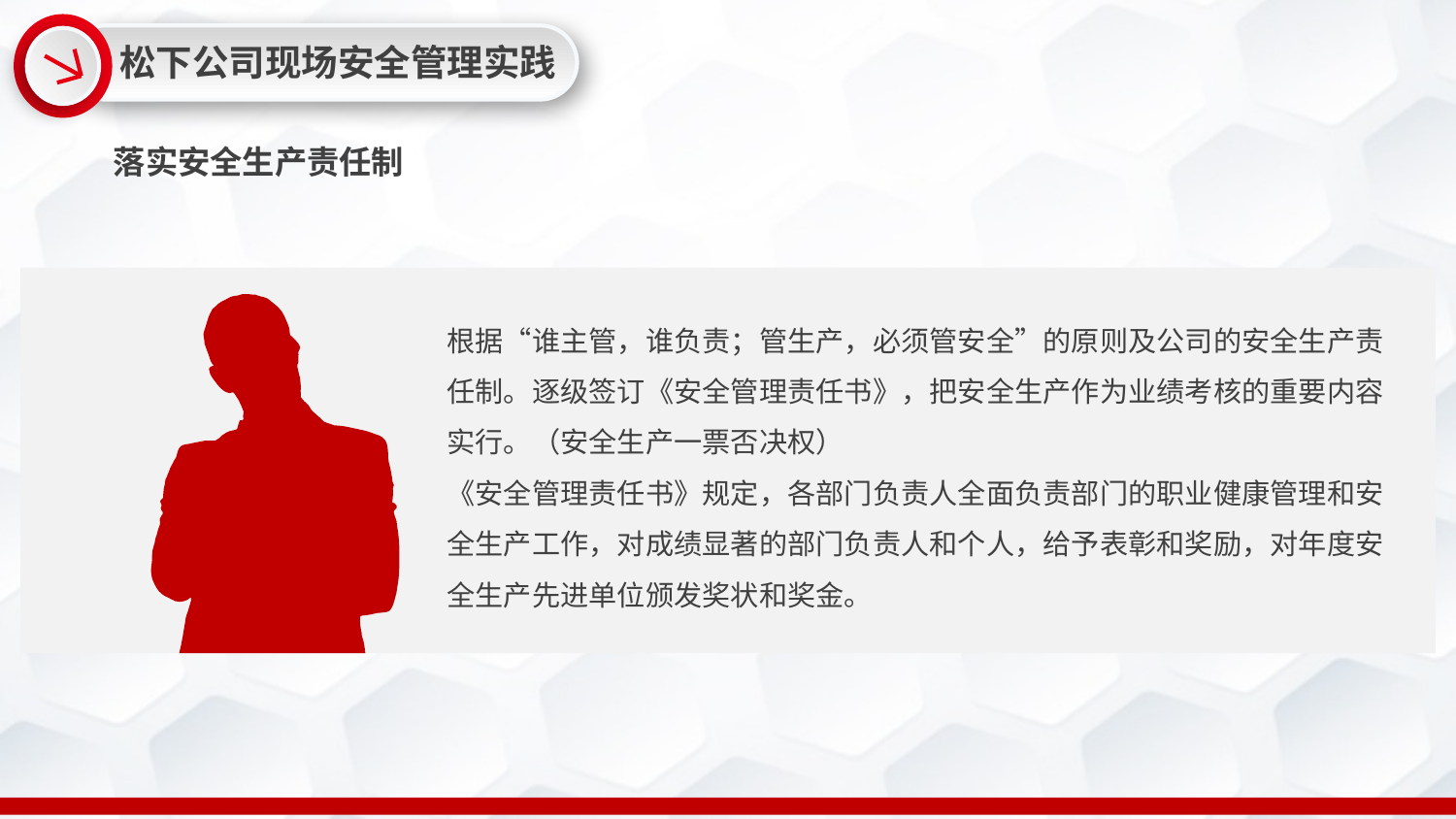

松下公司现场安全管理实践
落实安全生产责任制

根据“谁主管，谁负责；管生产，必须管安全”的原则及公司的安全生产责任制。逐级签订《安全管理责任书》，把安全生产作为业绩考核的重要内容实行。（安全生产一票否决权）
《安全管理责任书》规定，各部门负责人全面负责部门的职业健康管理和安全生产工作，对成绩显著的部门负责人和个人，给予表彰和奖励，对年度安全生产先进单位颁发奖状和奖金。